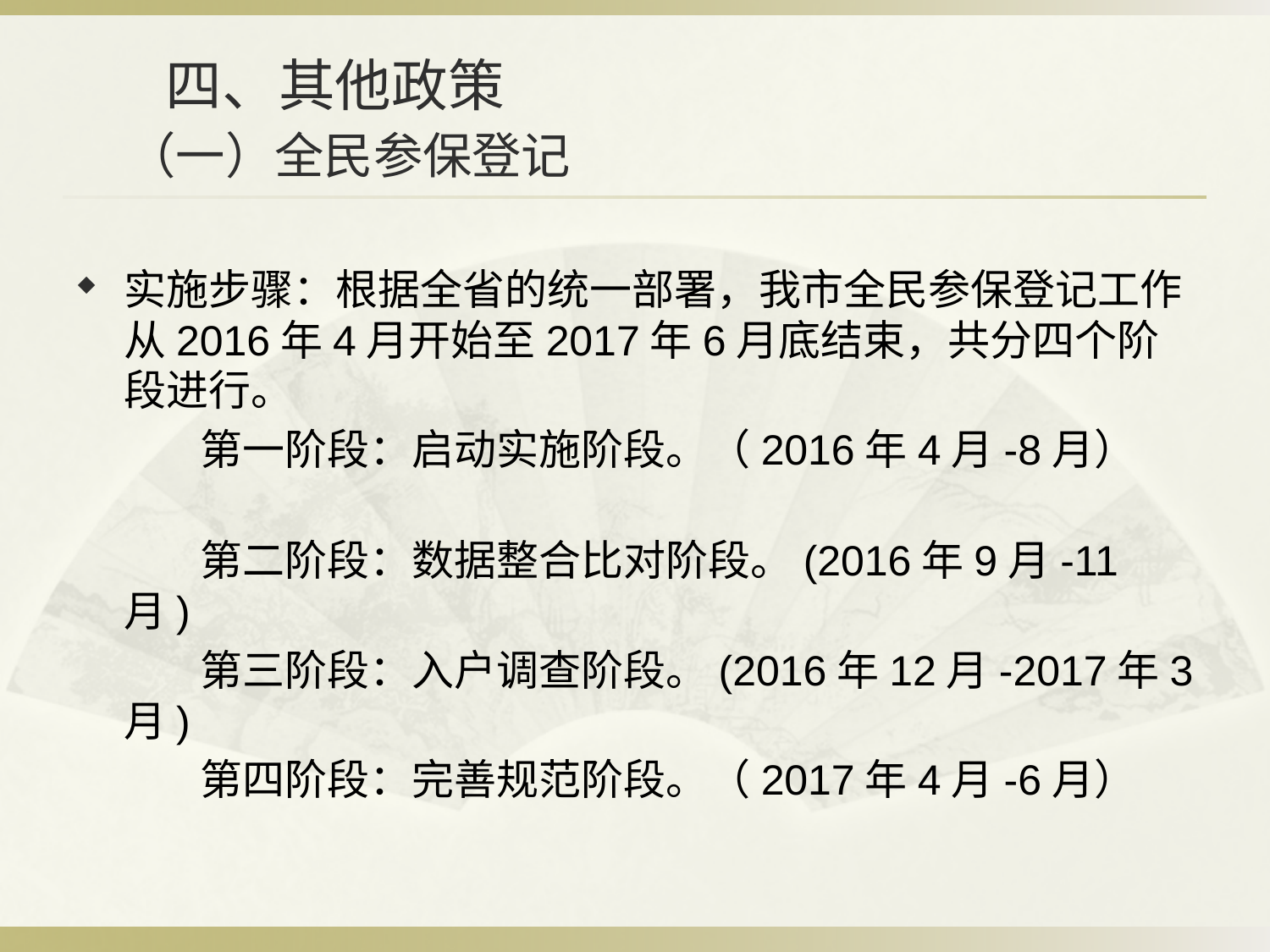

# 四、其他政策 （一）全民参保登记
实施步骤：根据全省的统一部署，我市全民参保登记工作从2016年4月开始至2017年6月底结束，共分四个阶段进行。
            第一阶段：启动实施阶段。（2016年4月-8月）
            第二阶段：数据整合比对阶段。(2016年9月-11月)
            第三阶段：入户调查阶段。(2016年12月-2017年3月)
            第四阶段：完善规范阶段。（2017年4月-6月）